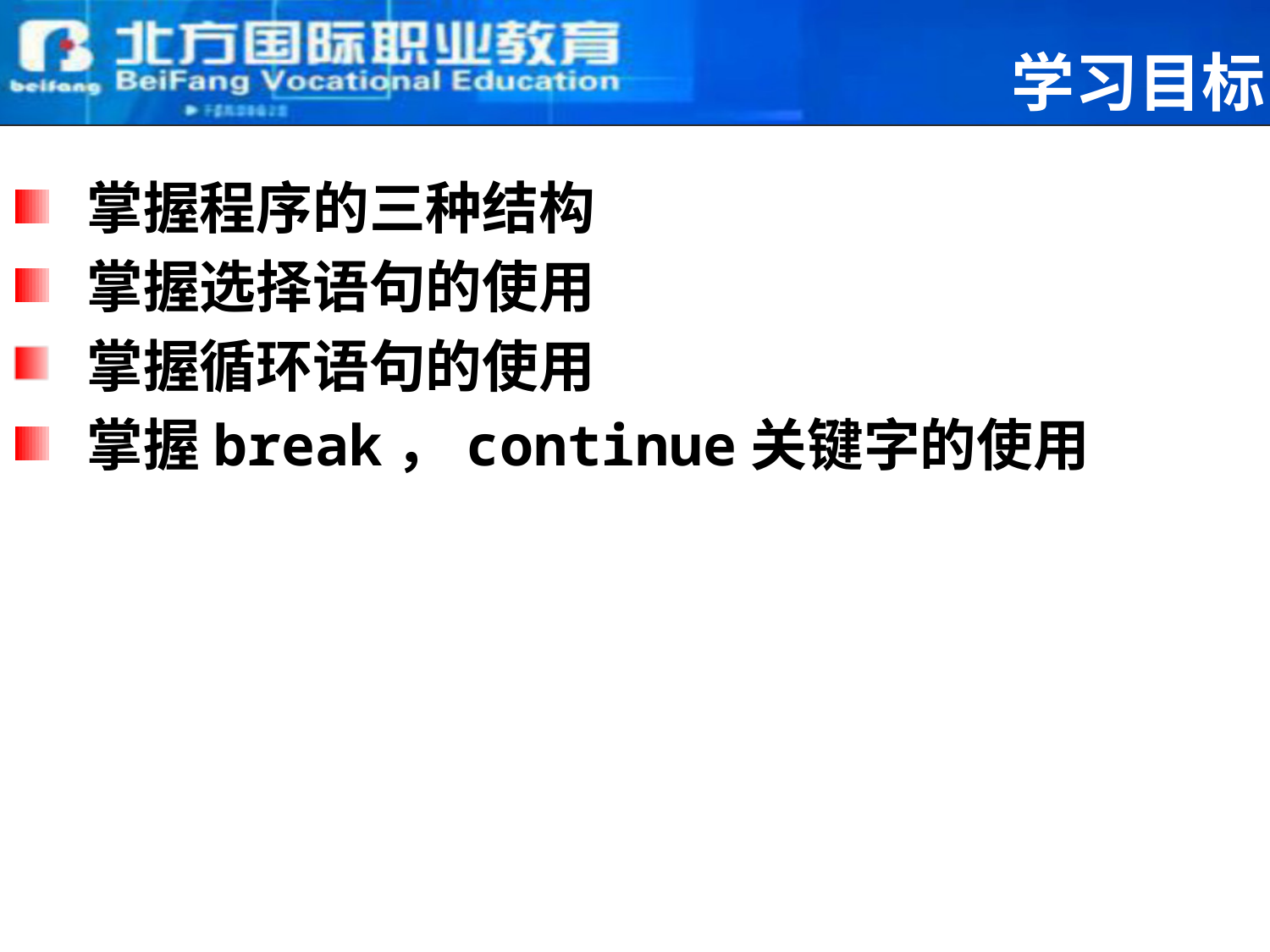

# 学习目标
掌握程序的三种结构
掌握选择语句的使用
掌握循环语句的使用
掌握break，continue关键字的使用